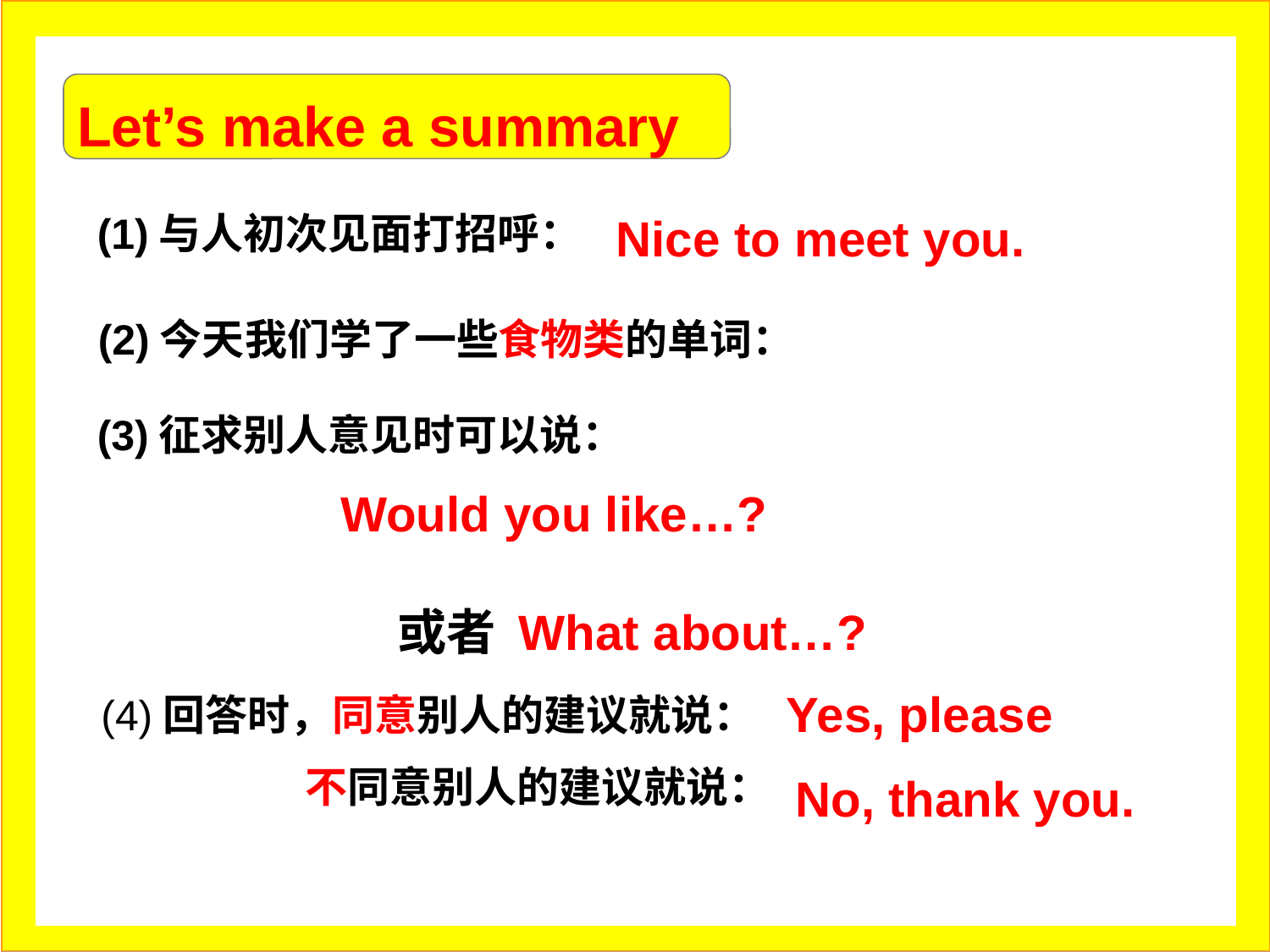

Let’s make a summary
(1)与人初次见面打招呼：

Nice to meet you.
(2)今天我们学了一些食物类的单词：
(3)征求别人意见时可以说：

Would you like…?

    或者 What about…?

(4)回答时，同意别人的建议就说：
                      不同意别人的建议就说：
Yes, please
No, thank you.